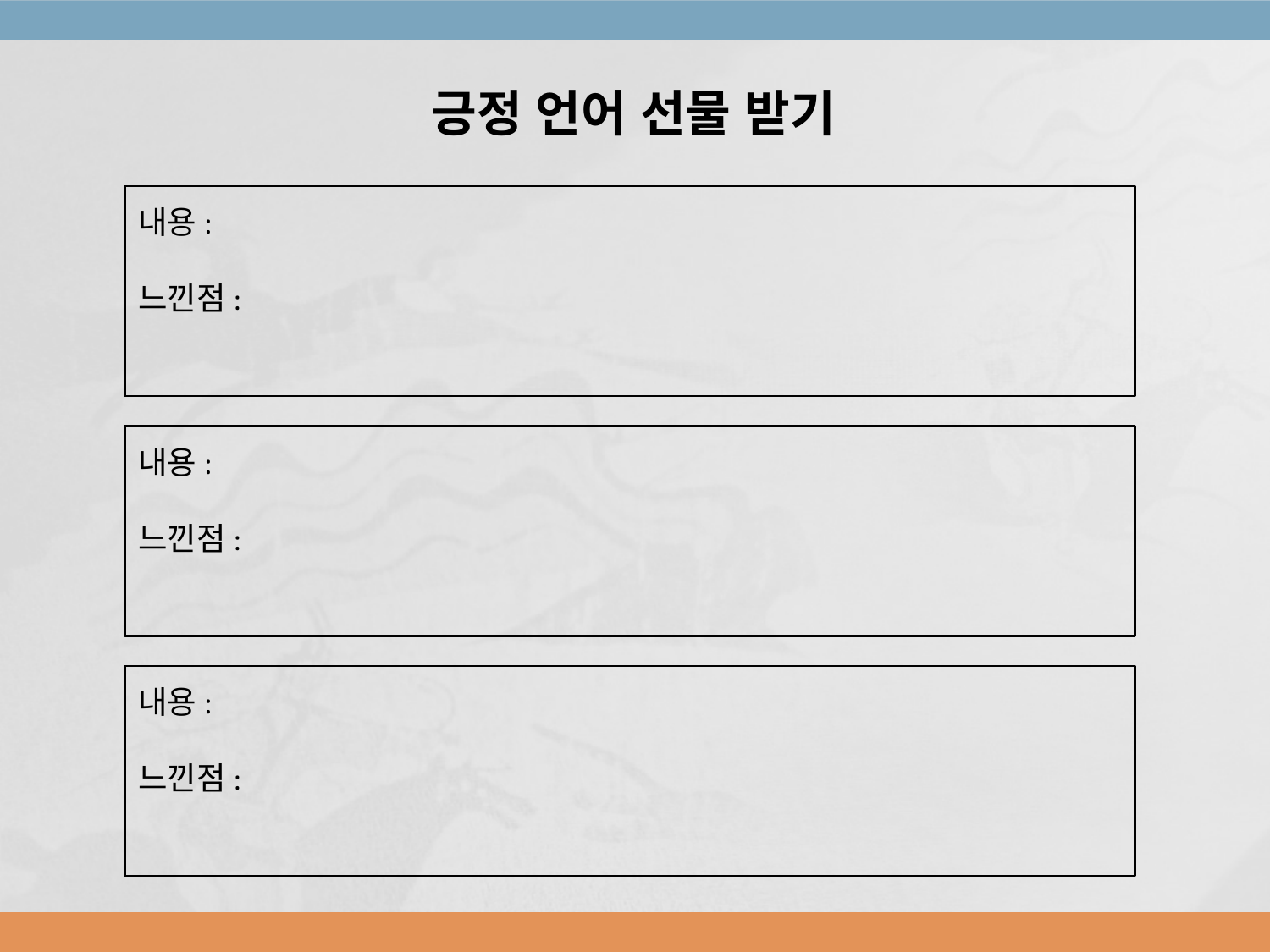

긍정 언어 선물 받기

내용:

느낀점:

내용:

느낀점:

내용:

느낀점: